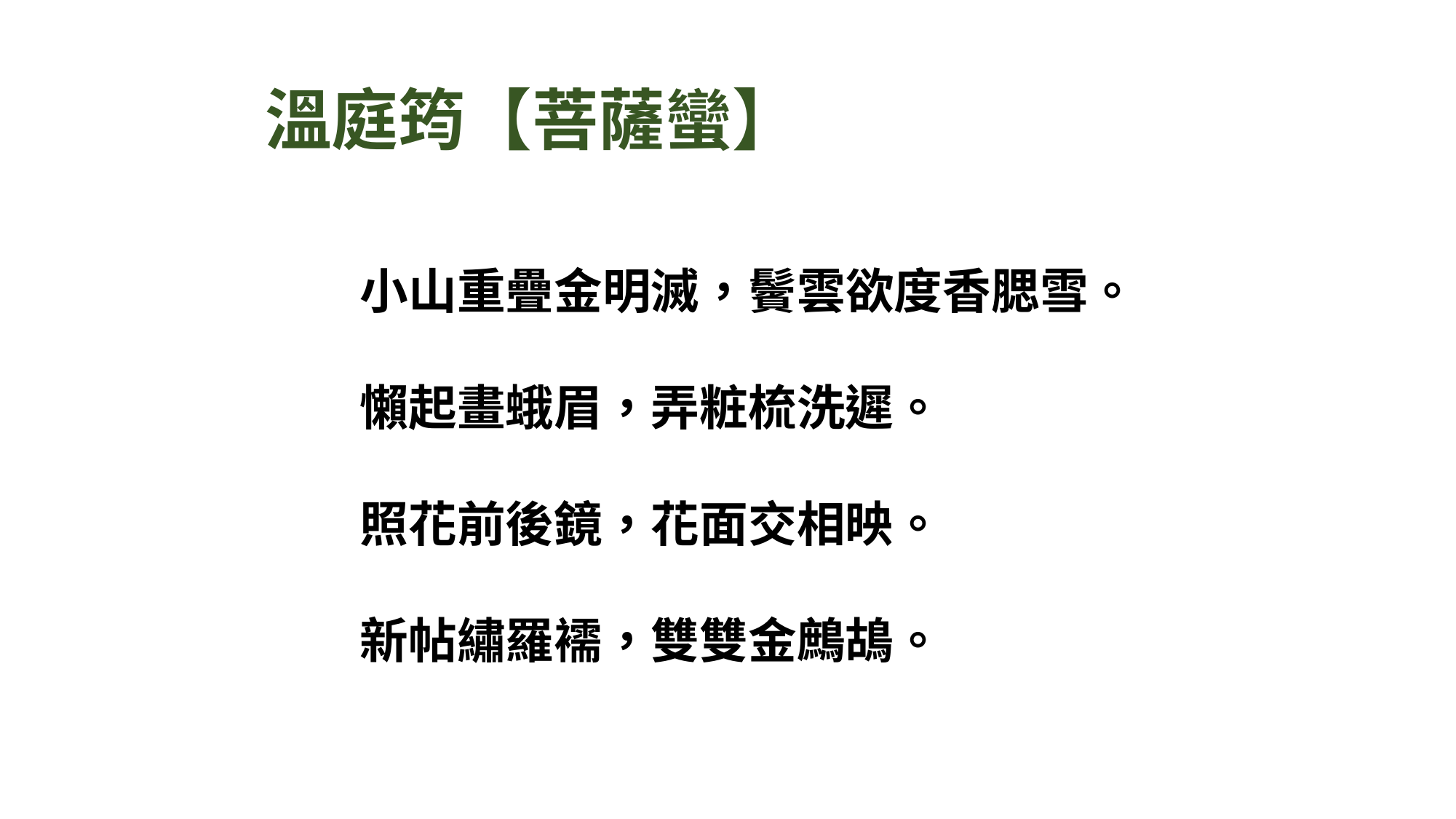

# 溫庭筠【菩薩蠻】

小山重疊金明滅，鬢雲欲度香腮雪。

懶起畫蛾眉，弄粧梳洗遲。

照花前後鏡，花面交相映。

新帖繡羅襦，雙雙金鷓鴣。